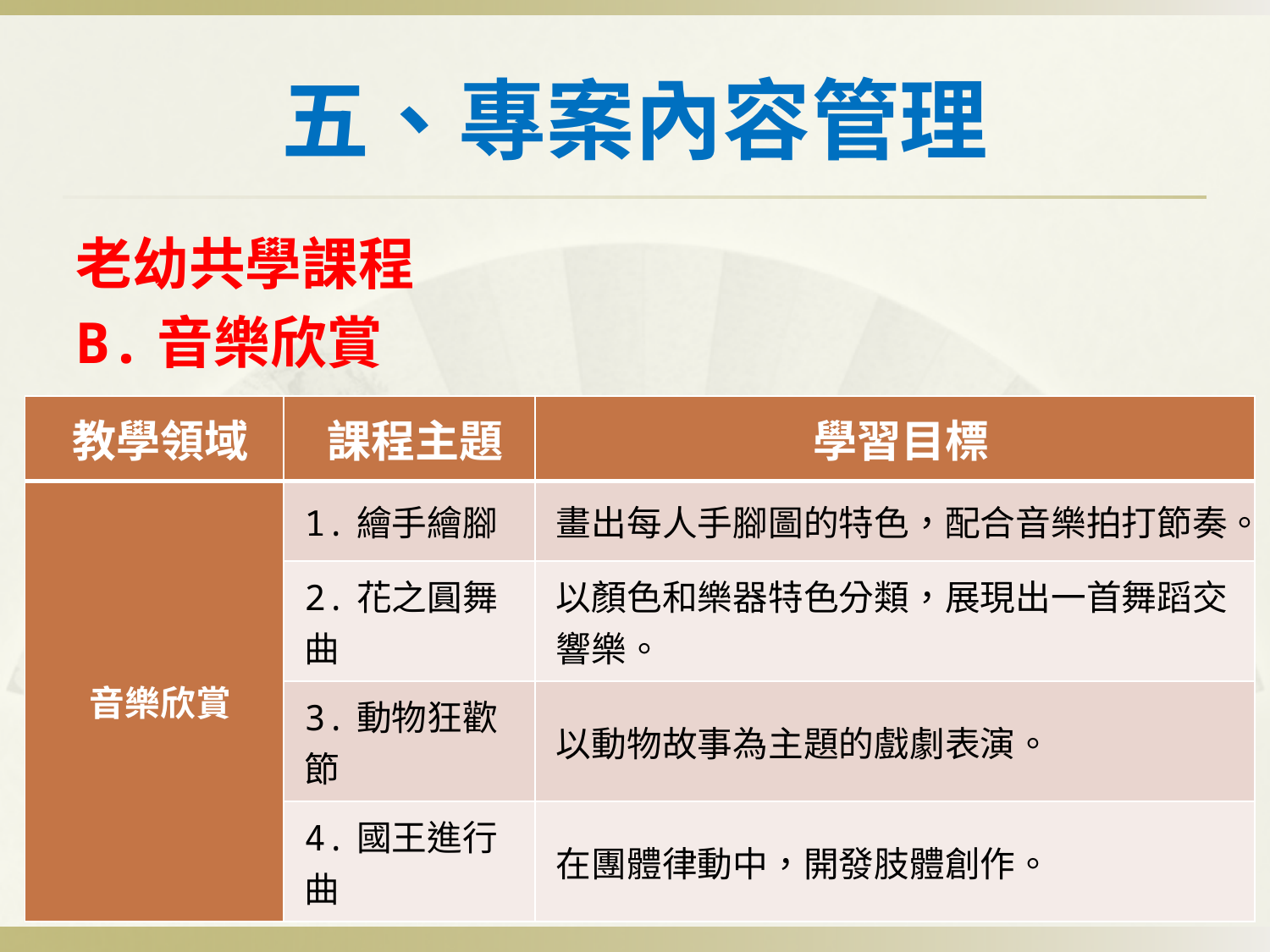

# 五、專案內容管理
老幼共學課程
B.音樂欣賞
| 教學領域 | 課程主題 | 學習目標 |
| --- | --- | --- |
| 音樂欣賞 | 1.繪手繪腳 | 畫出每人手腳圖的特色，配合音樂拍打節奏。 |
|  | 2.花之圓舞曲 | 以顏色和樂器特色分類，展現出一首舞蹈交響樂。 |
|  | 3.動物狂歡節 | 以動物故事為主題的戲劇表演。 |
|  | 4.國王進行曲 | 在團體律動中，開發肢體創作。 |